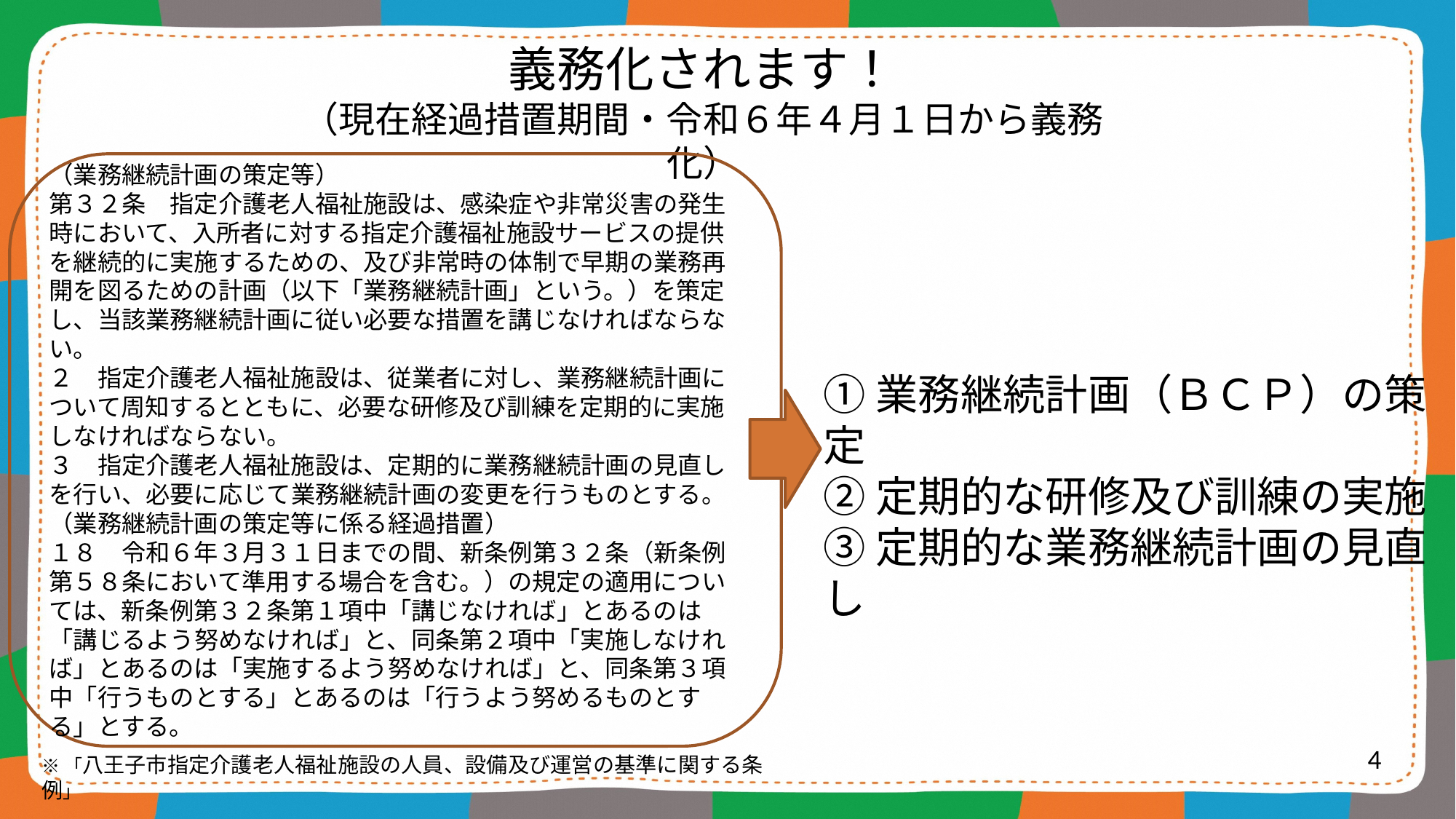

# 義務化されます！ （現在経過措置期間・令和６年４月１日から義務化）

（業務継続計画の策定等）
第３２条　指定介護老人福祉施設は、感染症や非常災害の発生時において、入所者に対する指定介護福祉施設サービスの提供を継続的に実施するための、及び非常時の体制で早期の業務再開を図るための計画（以下「業務継続計画」という。）を策定し、当該業務継続計画に従い必要な措置を講じなければならない。
２　指定介護老人福祉施設は、従業者に対し、業務継続計画について周知するとともに、必要な研修及び訓練を定期的に実施しなければならない。
３　指定介護老人福祉施設は、定期的に業務継続計画の見直しを行い、必要に応じて業務継続計画の変更を行うものとする。
（業務継続計画の策定等に係る経過措置）
１８　令和６年３月３１日までの間、新条例第３２条（新条例第５８条において準用する場合を含む。）の規定の適用については、新条例第３２条第１項中「講じなければ」とあるのは「講じるよう努めなければ」と、同条第２項中「実施しなければ」とあるのは「実施するよう努めなければ」と、同条第３項中「行うものとする」とあるのは「行うよう努めるものとする」とする。

①業務継続計画（ＢＣＰ）の策定
②定期的な研修及び訓練の実施
③定期的な業務継続計画の見直し

4
※「八王子市指定介護老人福祉施設の人員、設備及び運営の基準に関する条例」